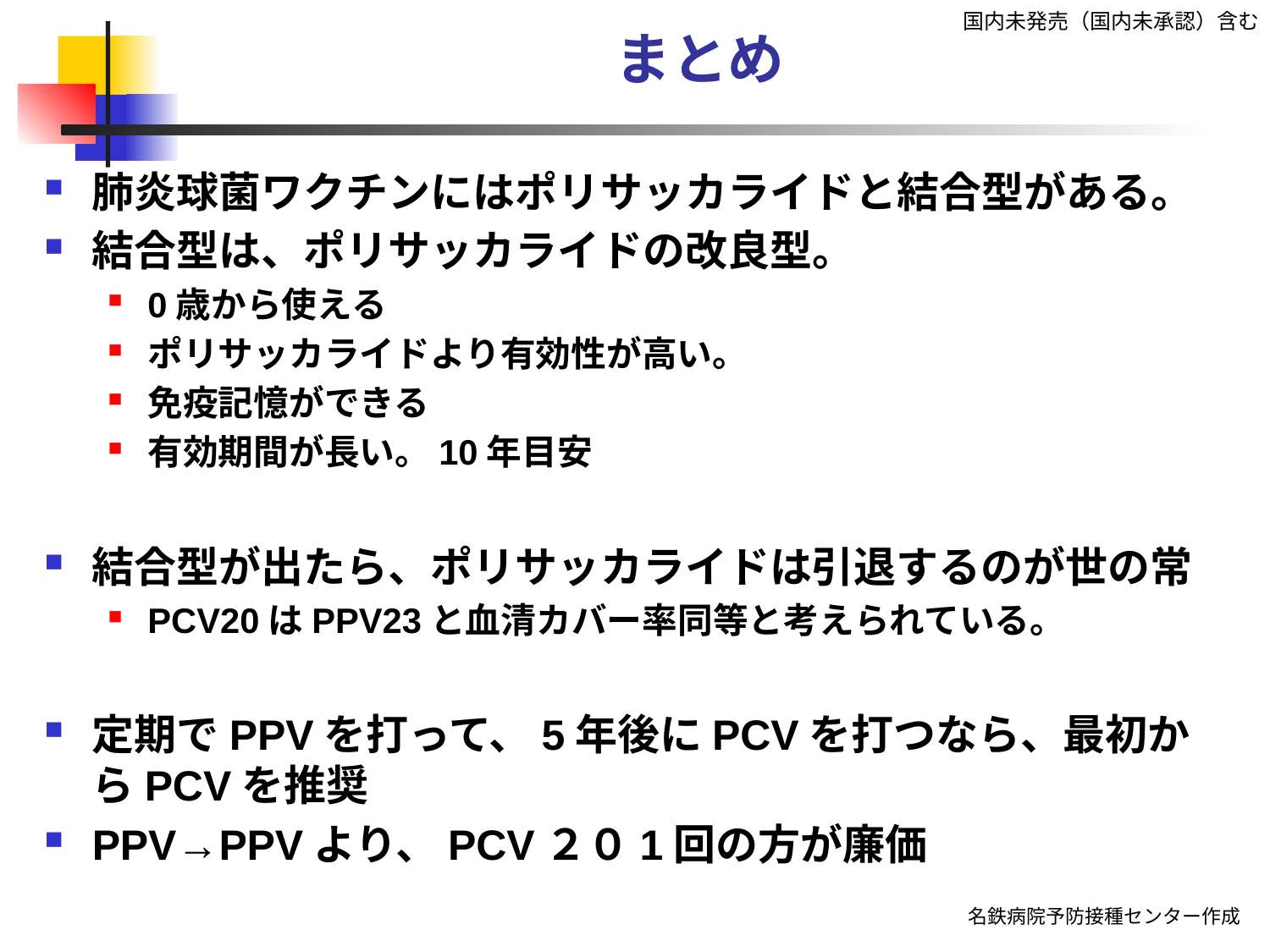

肺炎球菌ワクチンにはポリサッカライドと結合型がある。
結合型は、ポリサッカライドの改良型。
0歳から使える
ポリサッカライドより有効性が高い。
免疫記憶ができる
有効期間が長い。10年目安

結合型が出たら、ポリサッカライドは引退するのが世の常
PCV20はPPV23と血清カバー率同等と考えられている。

定期でPPVを打って、5年後にPCVを打つなら、最初からPCVを推奨
PPV→PPVより、PCV２０1回の方が廉価

国内未発売（国内未承認）含む
まとめ
名鉄病院予防接種センター作成